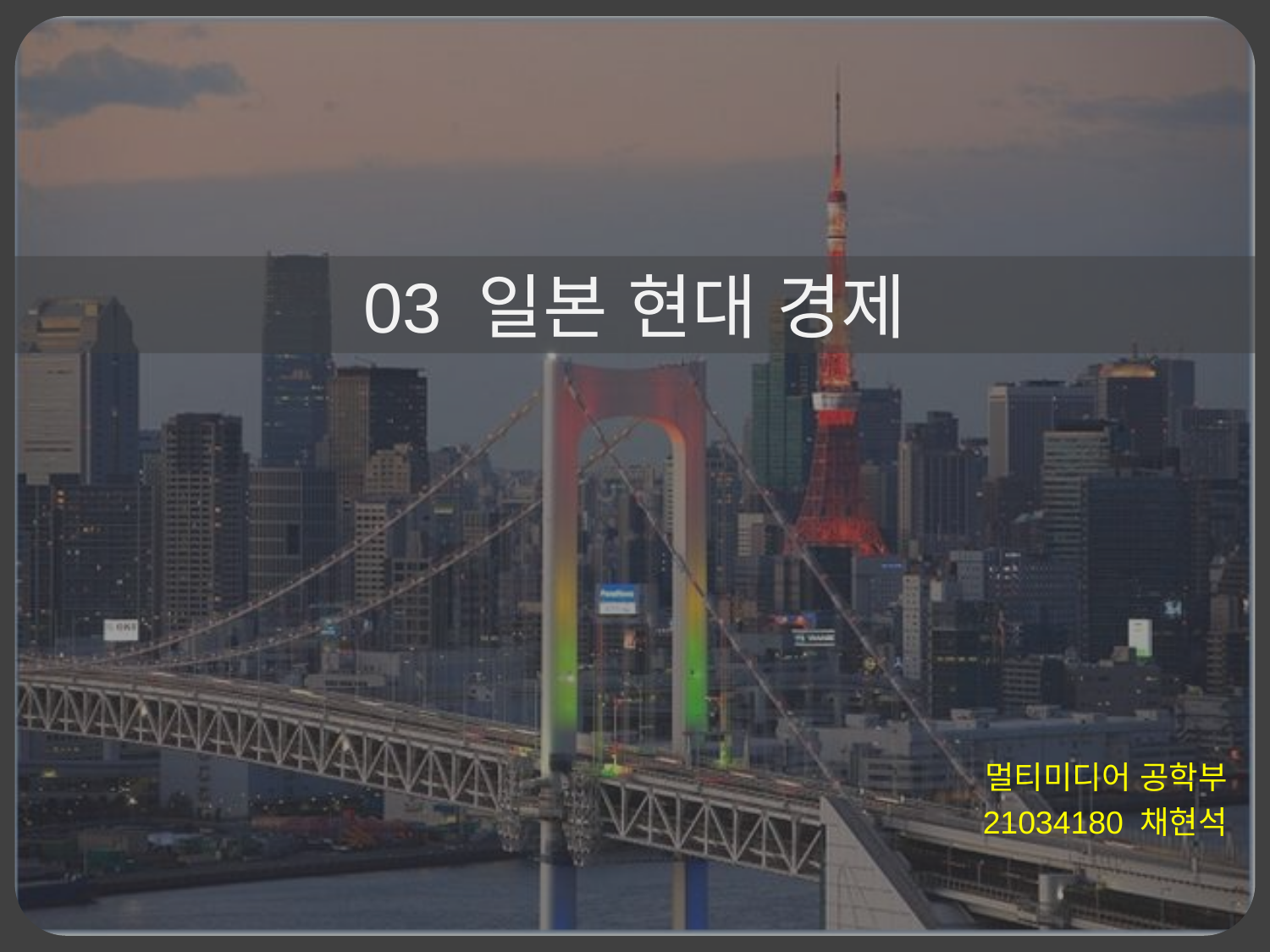

03 일본 현대 경제
멀티미디어 공학부
21034180 채현석